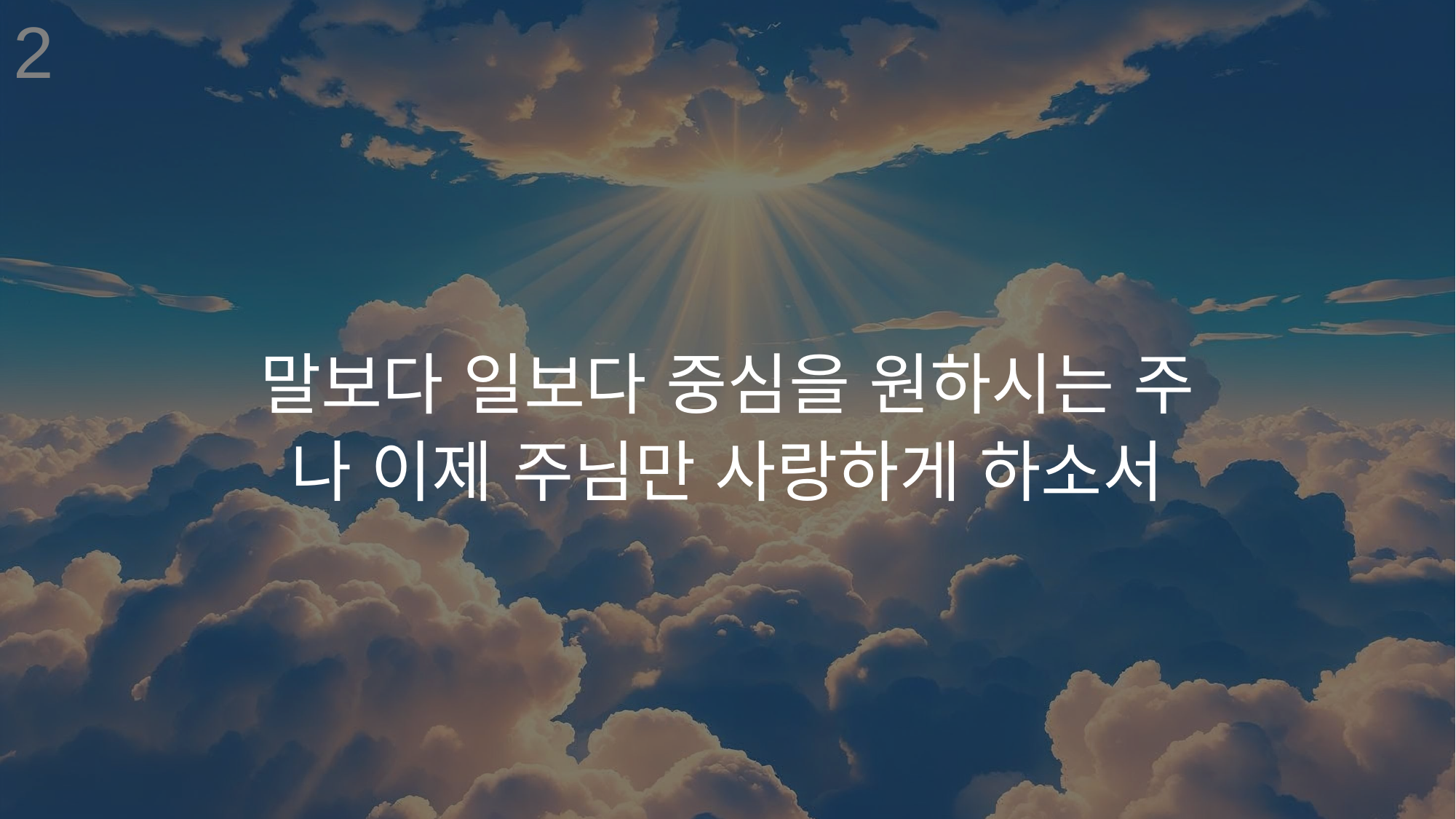

2
말보다 일보다 중심을 원하시는 주
나 이제 주님만 사랑하게 하소서